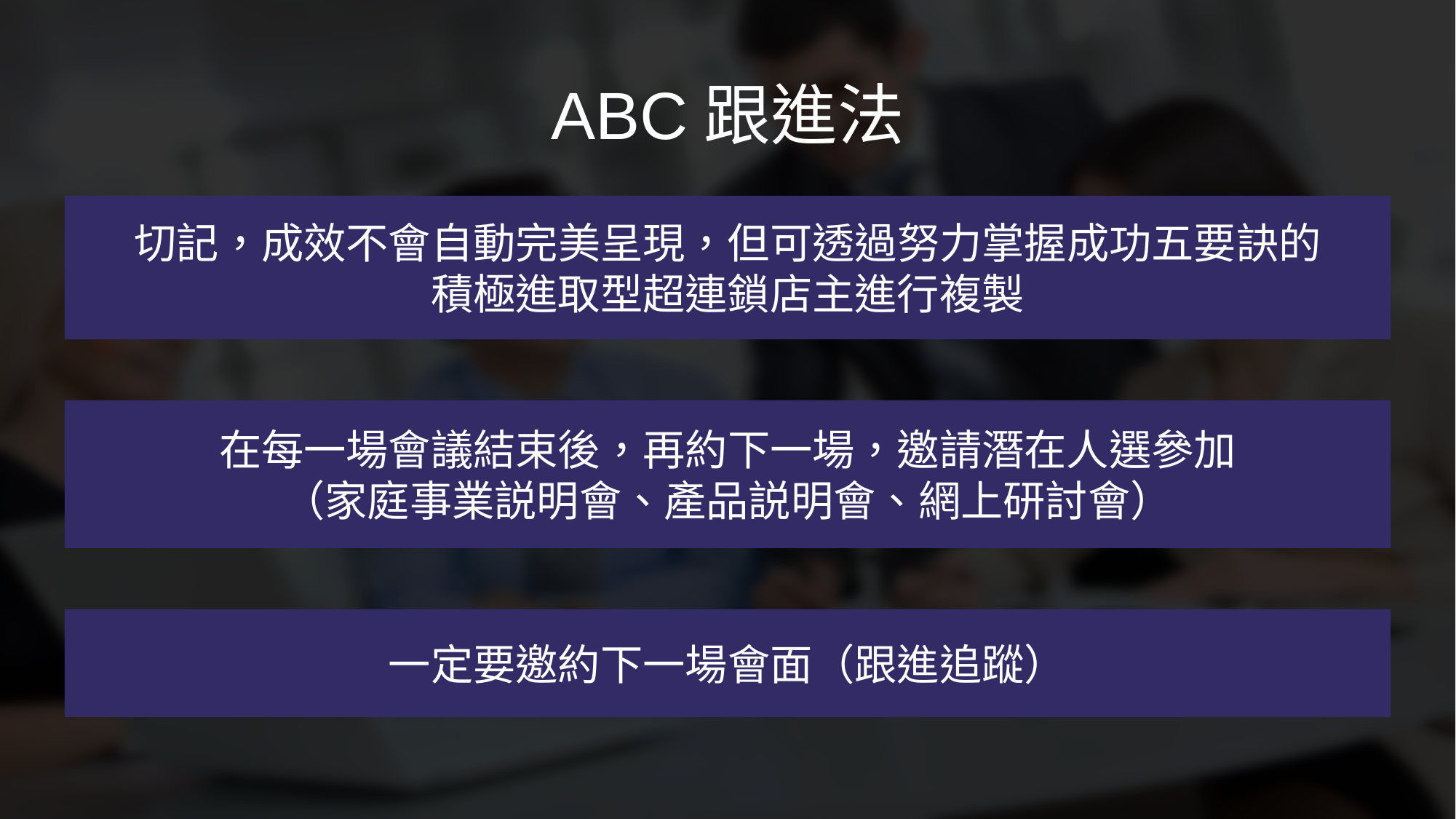

ABC跟進法
切記，成效不會自動完美呈現，但可透過努力掌握成功五要訣的
積極進取型超連鎖店主進行複製
在每一場會議結束後，再約下一場，邀請潛在人選參加
（家庭事業説明會、產品説明會、網上研討會）
一定要邀約下一場會面（跟進追蹤）